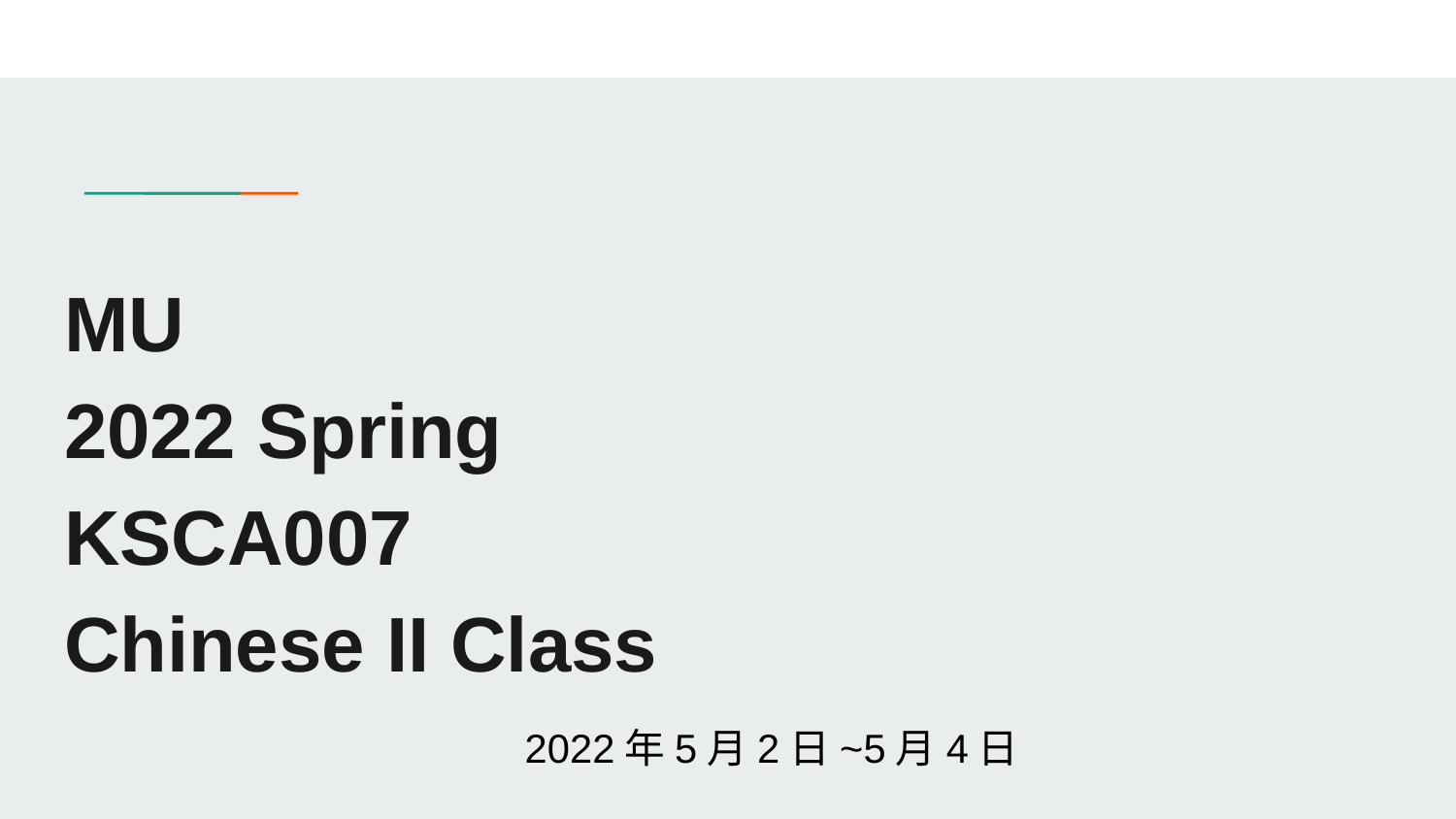

# MU
2022 Spring
KSCA007
Chinese II Class

2022年5月2日~5月4日